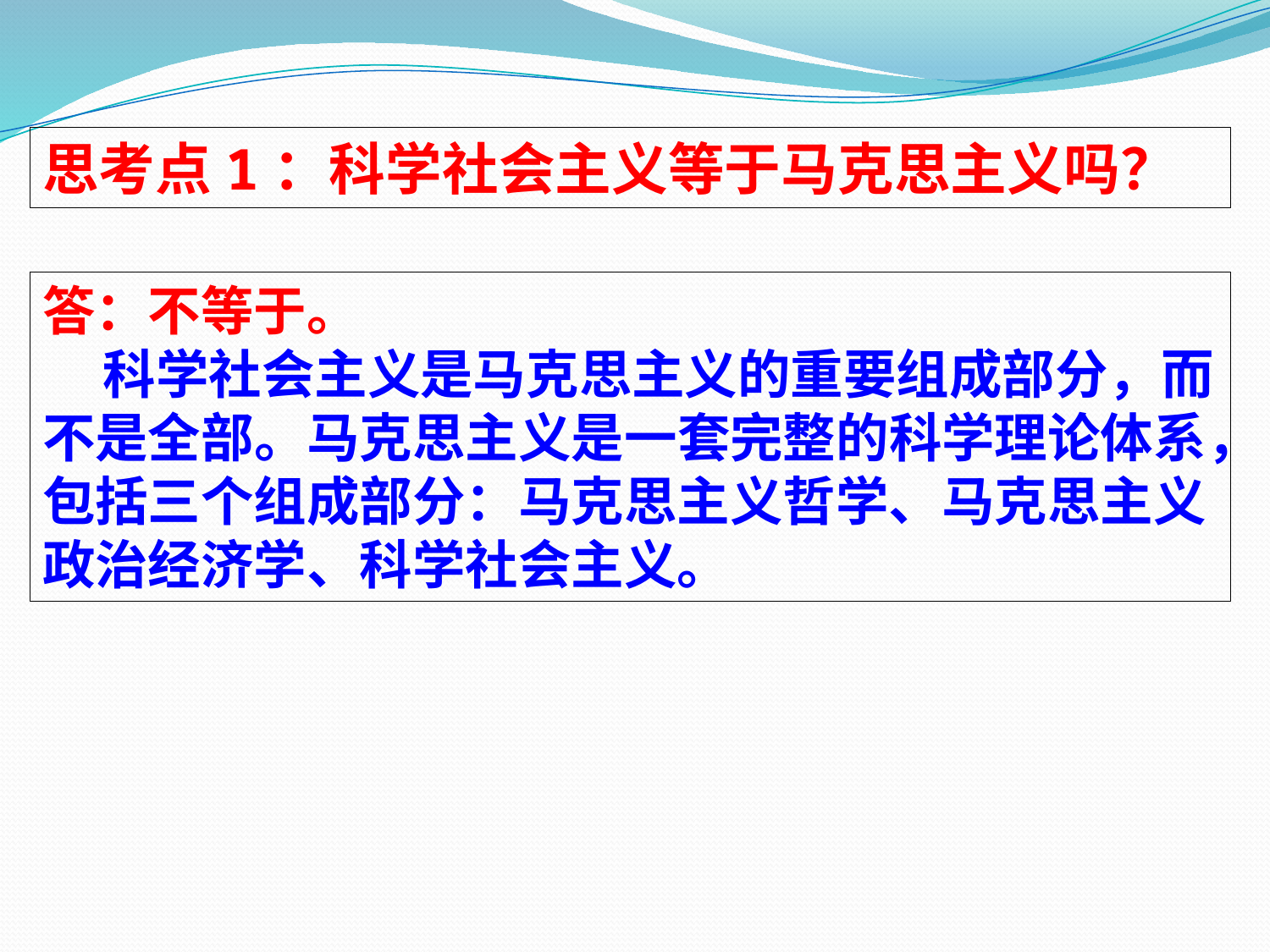

思考点1：科学社会主义等于马克思主义吗？
答：不等于。
    科学社会主义是马克思主义的重要组成部分，而不是全部。马克思主义是一套完整的科学理论体系，包括三个组成部分：马克思主义哲学、马克思主义政治经济学、科学社会主义。